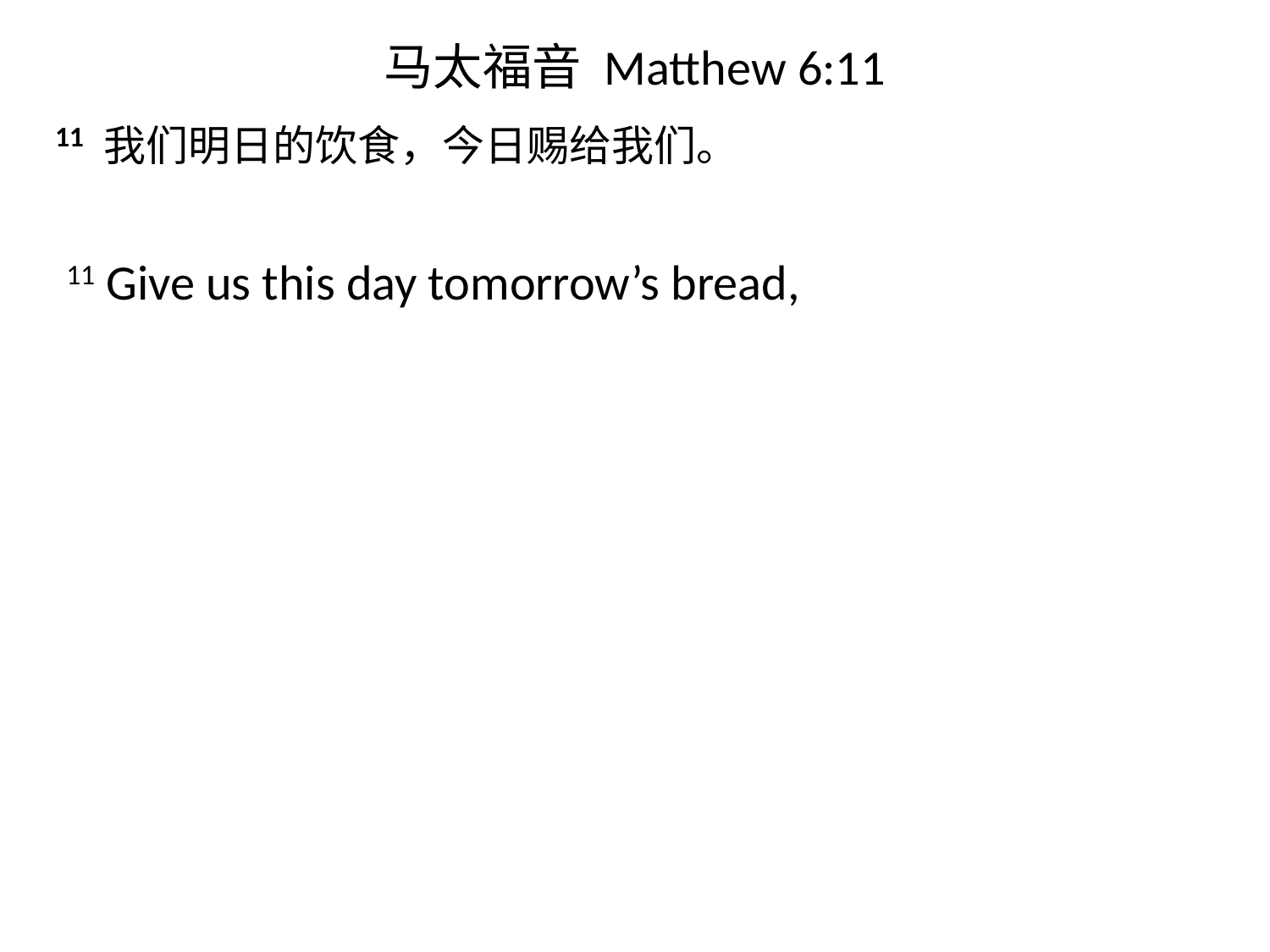

# 马太福音 Matthew 6:11
11 我们明日的饮食，今日赐给我们。

 11 Give us this day tomorrow’s bread,